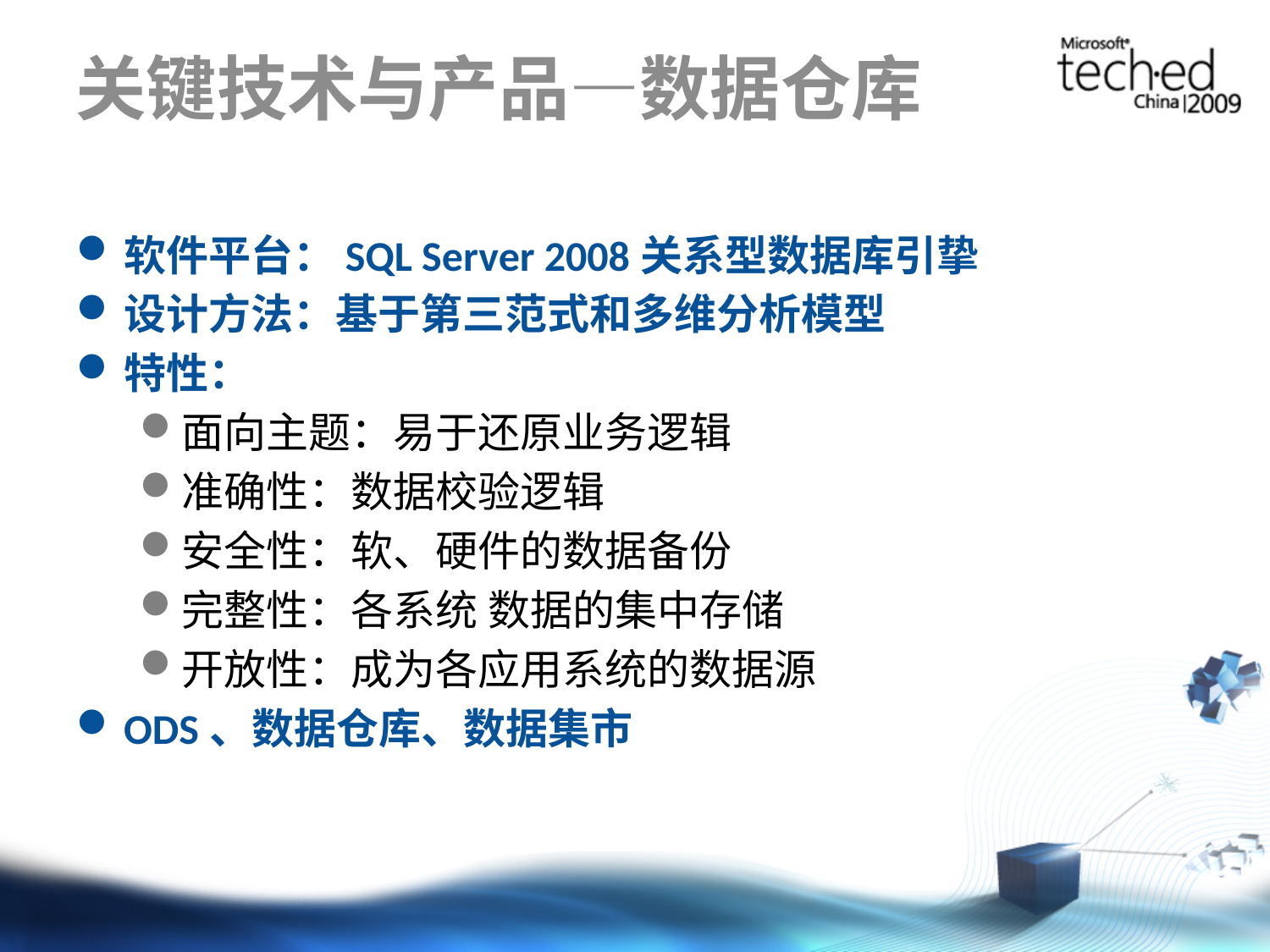

# 关键技术与产品—数据仓库
软件平台：SQL Server 2008关系型数据库引挚
设计方法：基于第三范式和多维分析模型
特性：
面向主题：易于还原业务逻辑
准确性：数据校验逻辑
安全性：软、硬件的数据备份
完整性：各系统 数据的集中存储
开放性：成为各应用系统的数据源
ODS、数据仓库、数据集市